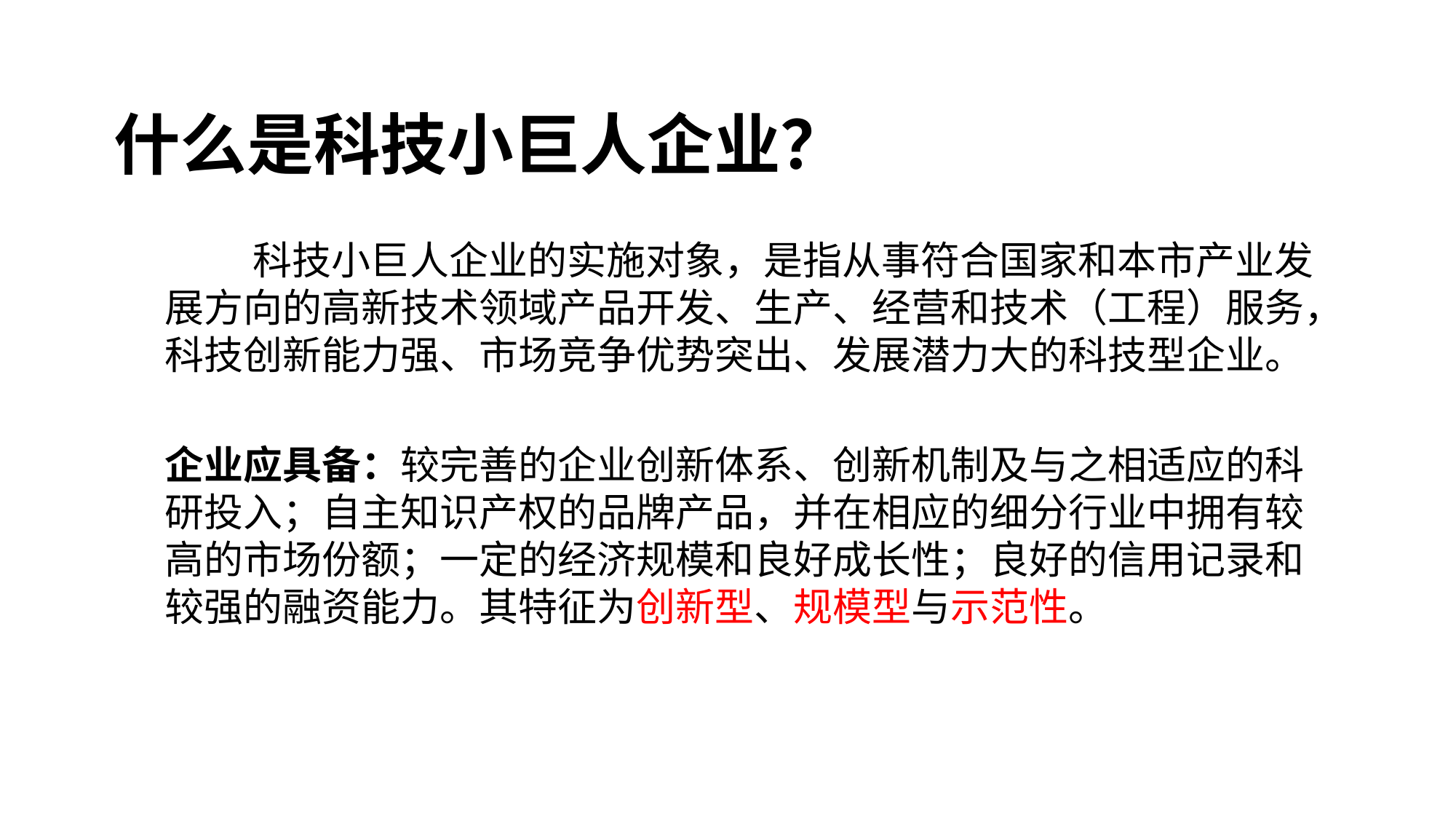

# 什么是科技小巨人企业？
         科技小巨人企业的实施对象，是指从事符合国家和本市产业发展方向的高新技术领域产品开发、生产、经营和技术（工程）服务，科技创新能力强、市场竞争优势突出、发展潜力大的科技型企业。

企业应具备：较完善的企业创新体系、创新机制及与之相适应的科研投入；自主知识产权的品牌产品，并在相应的细分行业中拥有较高的市场份额；一定的经济规模和良好成长性；良好的信用记录和较强的融资能力。其特征为创新型、规模型与示范性。